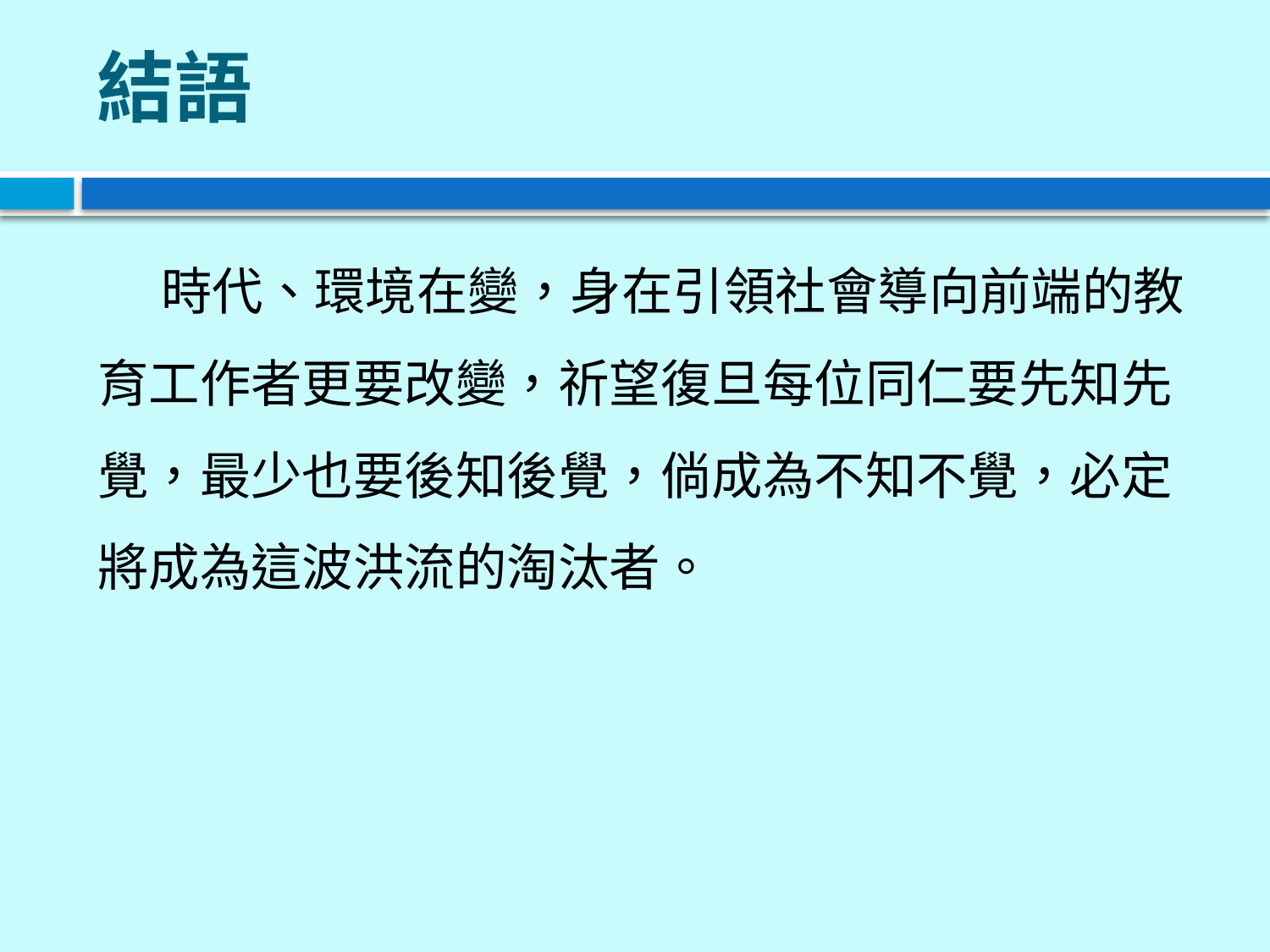

# 結語
時代、環境在變，身在引領社會導向前端的教育工作者更要改變，祈望復旦每位同仁要先知先覺，最少也要後知後覺，倘成為不知不覺，必定將成為這波洪流的淘汰者。